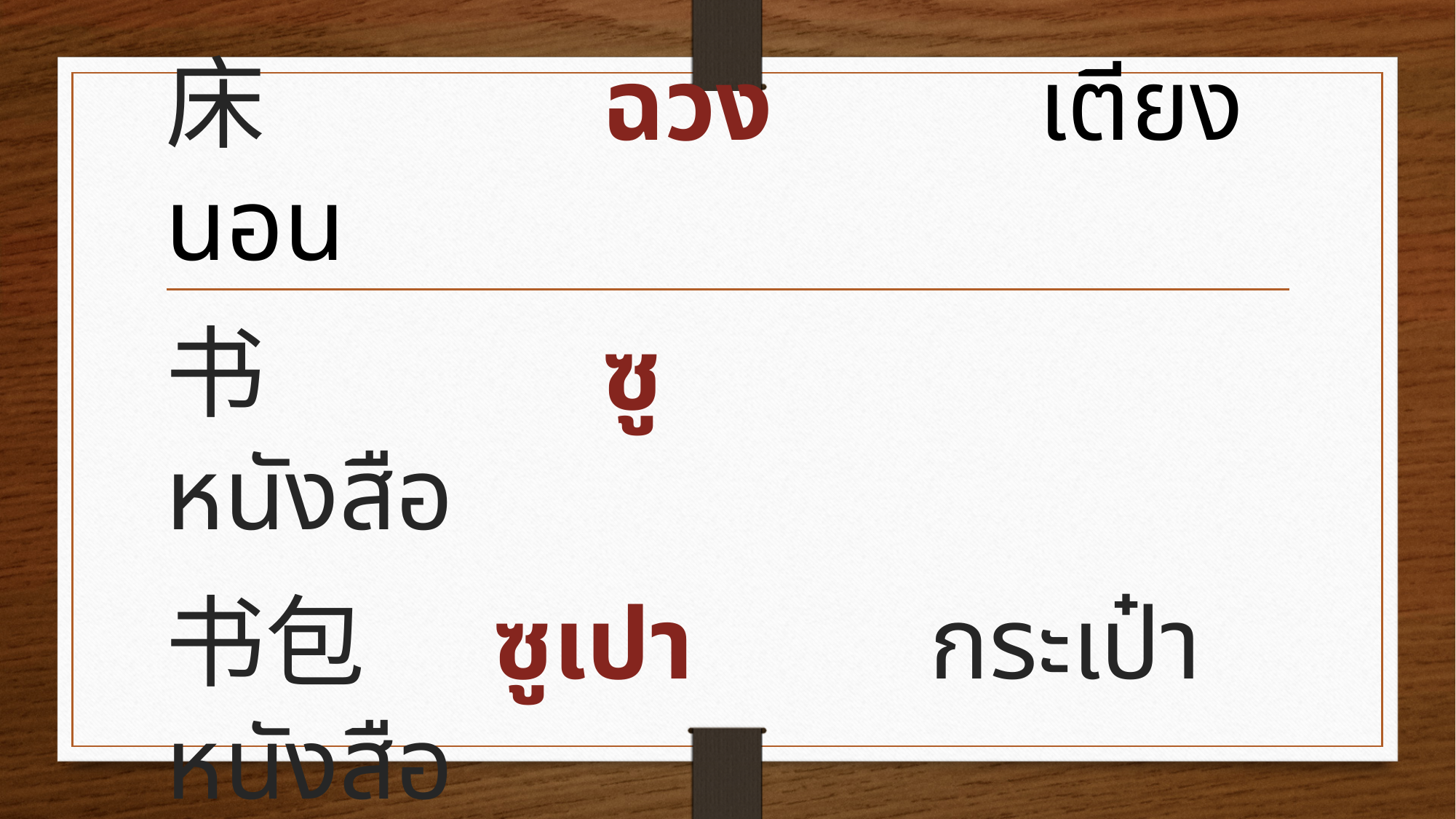

床				ฉวง			เตียงนอน
书				ซู					หนังสือ
书包		ซูเปา			กระเป๋าหนังสือ
笔				ปี่					ปากกา
笔盒		ปี่เหอ			กล่องปากกา